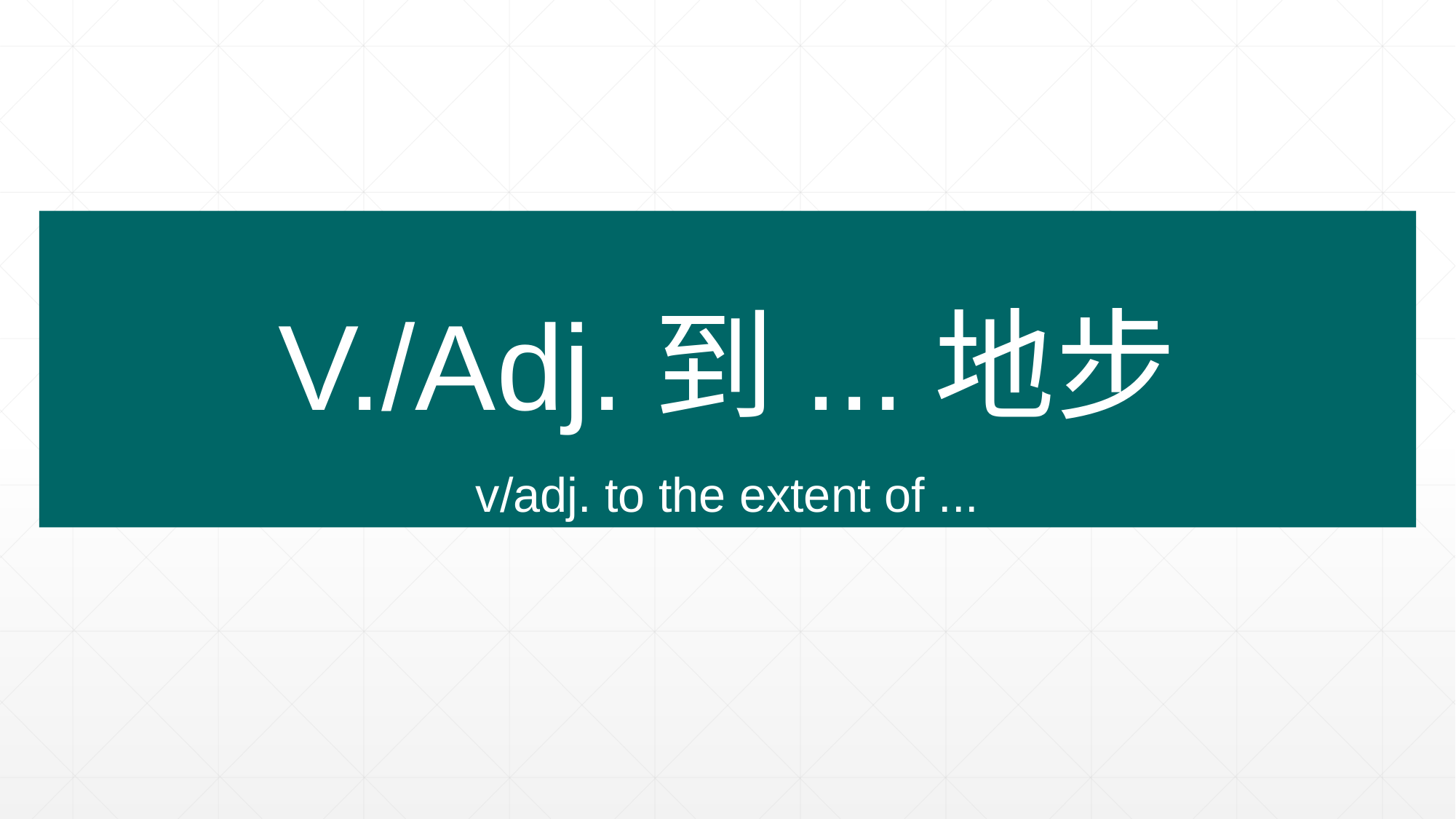

V./Adj.到...地步
 v/adj. to the extent of ...